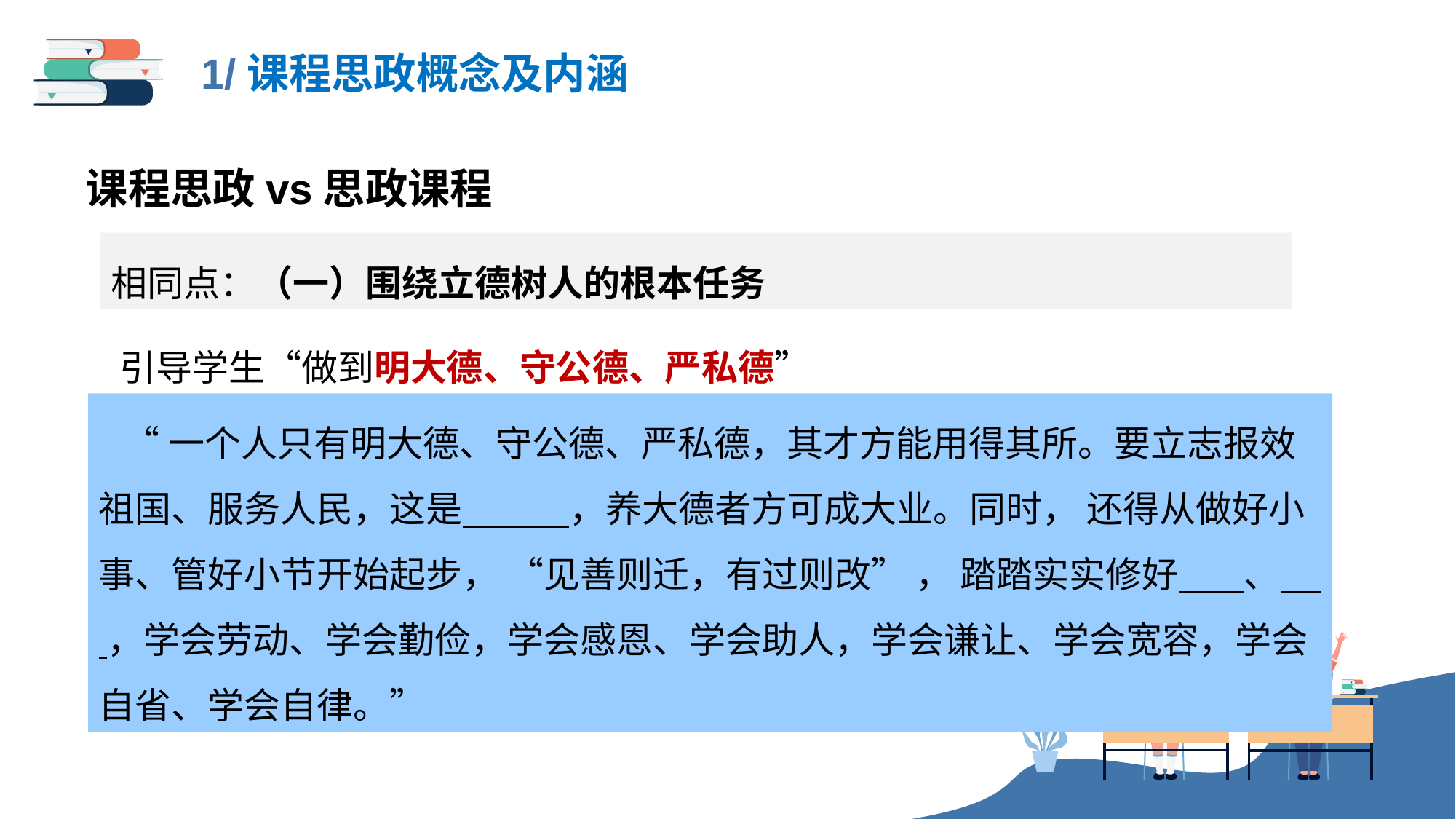

1/课程思政概念及内涵
课程思政vs思政课程
相同点：（一）围绕立德树人的根本任务
引导学生“做到明大德、守公德、严私德”
   “一个人只有明大德、守公德、严私德，其才方能用得其所。要立志报效祖国、服务人民，这是             ，养大德者方可成大业。同时， 还得从做好小事、管好小节开始起步， “见善则迁，有过则改” ， 踏踏实实修好        、       ，学会劳动、学会勤俭，学会感恩、学会助人，学会谦让、学会宽容，学会自省、学会自律。”